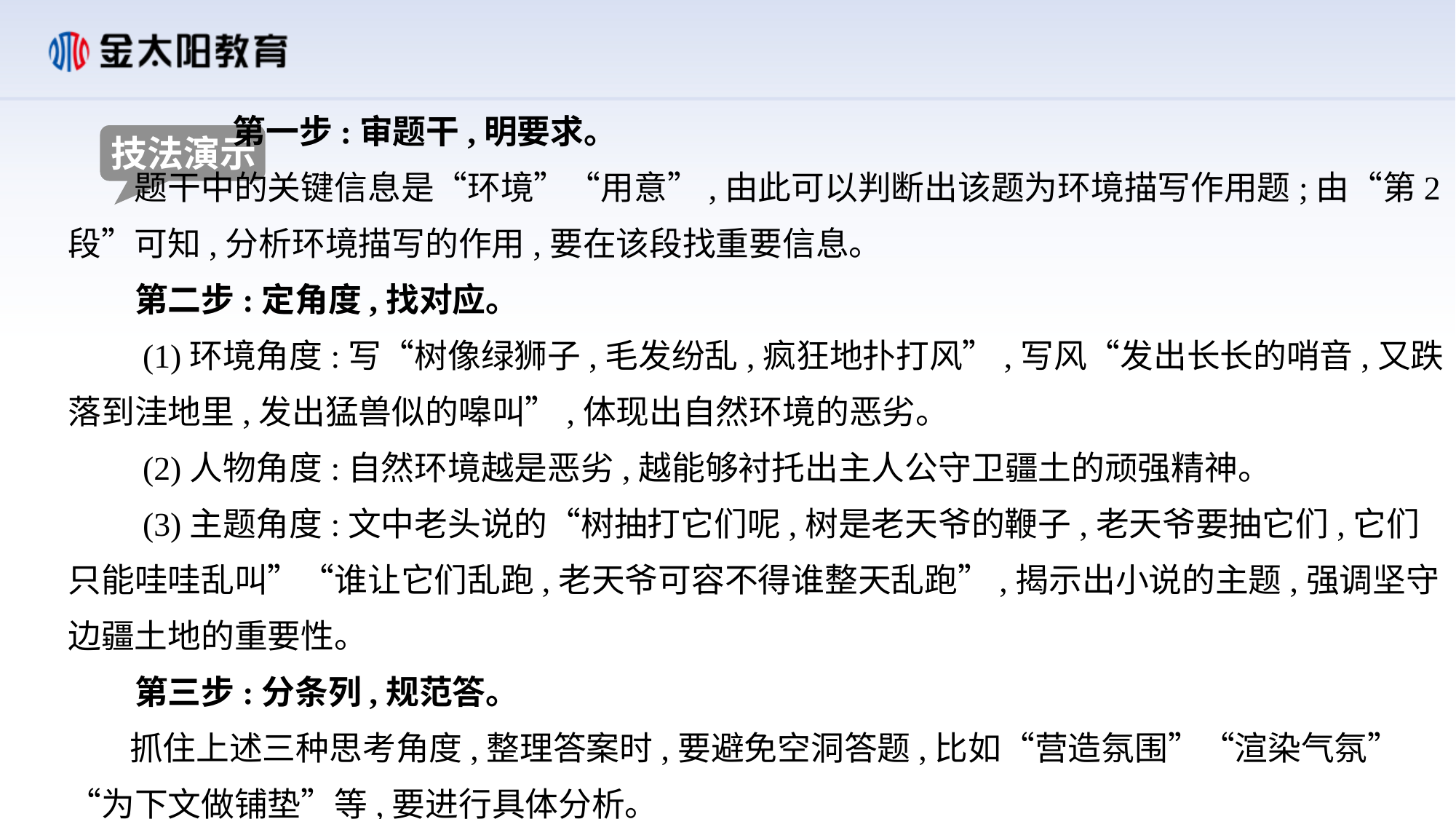

第一步:审题干,明要求。
　　题干中的关键信息是“环境”“用意”,由此可以判断出该题为环境描写作用题;由“第2段”可知,分析环境描写的作用,要在该段找重要信息。
　　第二步:定角度,找对应。
　　(1)环境角度:写“树像绿狮子,毛发纷乱,疯狂地扑打风”,写风“发出长长的哨音,又跌落到洼地里,发出猛兽似的嗥叫”,体现出自然环境的恶劣。
　　(2)人物角度:自然环境越是恶劣,越能够衬托出主人公守卫疆土的顽强精神。
　　(3)主题角度:文中老头说的“树抽打它们呢,树是老天爷的鞭子,老天爷要抽它们,它们只能哇哇乱叫”“谁让它们乱跑,老天爷可容不得谁整天乱跑”,揭示出小说的主题,强调坚守边疆土地的重要性。
　　第三步:分条列,规范答。
       抓住上述三种思考角度,整理答案时,要避免空洞答题,比如“营造氛围”“渲染气氛”“为下文做铺垫”等,要进行具体分析。